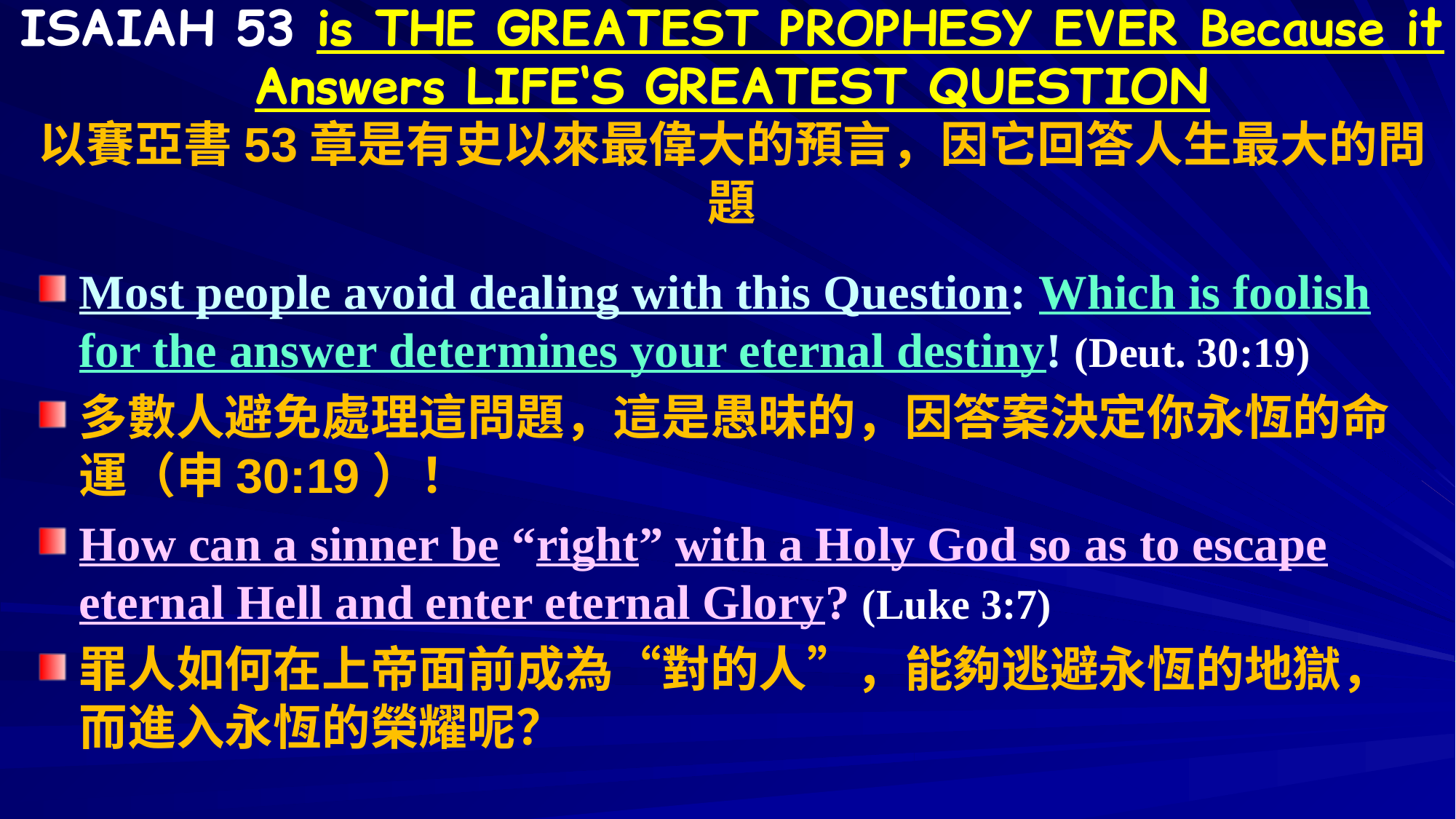

# ISAIAH 53 is THE GREATEST PROPHESY EVER Because it Answers LIFE‘S GREATEST QUESTION 以賽亞書53章是有史以來最偉大的預言，因它回答人生最大的問題
Most people avoid dealing with this Question: Which is foolish for the answer determines your eternal destiny! (Deut. 30:19)
多數人避免處理這問題，這是愚昧的，因答案決定你永恆的命運（申30:19）！
How can a sinner be “right” with a Holy God so as to escape eternal Hell and enter eternal Glory? (Luke 3:7)
罪人如何在上帝面前成為“對的人”，能夠逃避永恆的地獄，而進入永恆的榮耀呢？